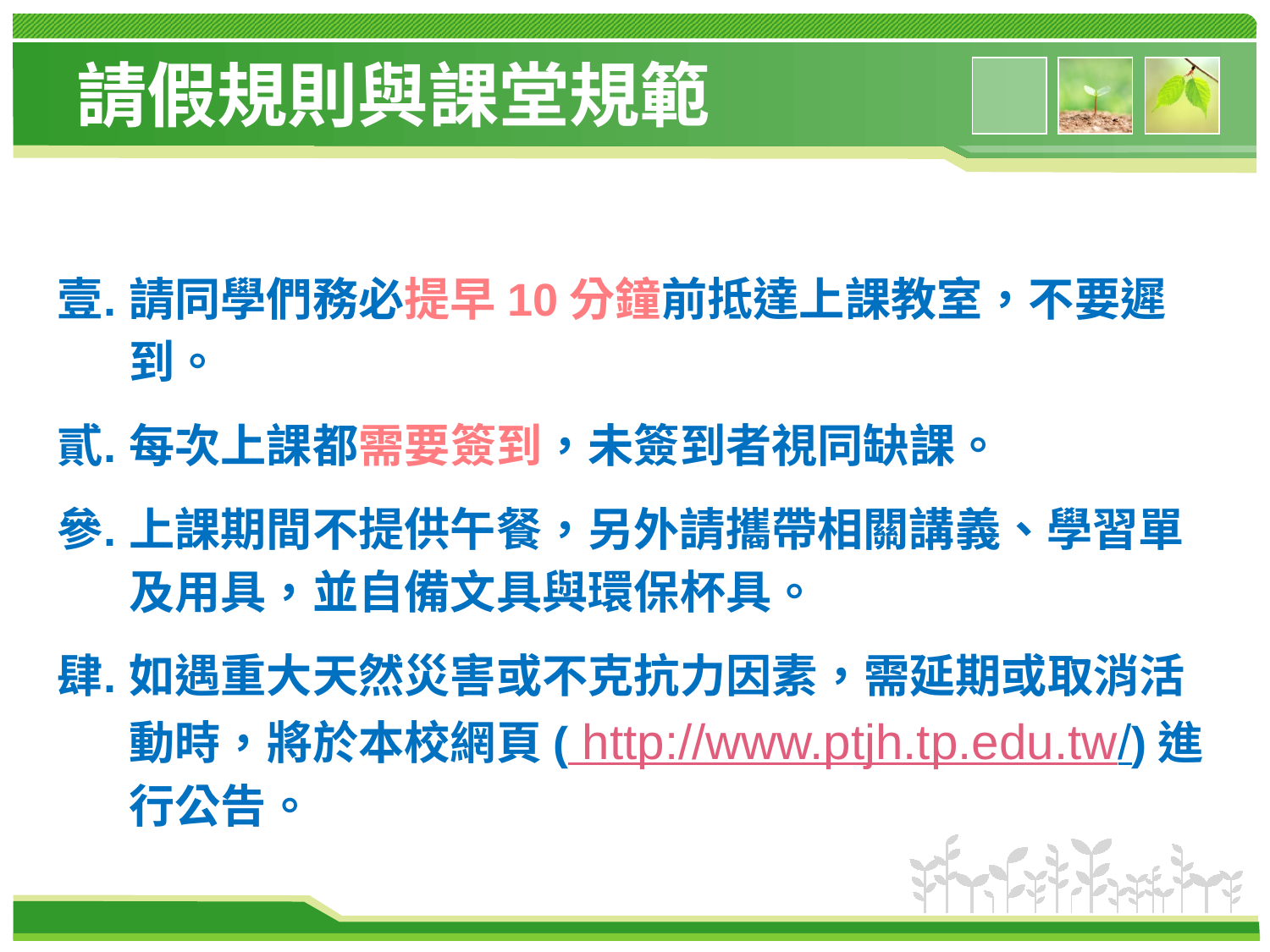

# 請假規則與課堂規範
請同學們務必提早10分鐘前抵達上課教室，不要遲到。
每次上課都需要簽到，未簽到者視同缺課。
上課期間不提供午餐，另外請攜帶相關講義、學習單及用具，並自備文具與環保杯具。
如遇重大天然災害或不克抗力因素，需延期或取消活動時，將於本校網頁( http://www.ptjh.tp.edu.tw/)進行公告。